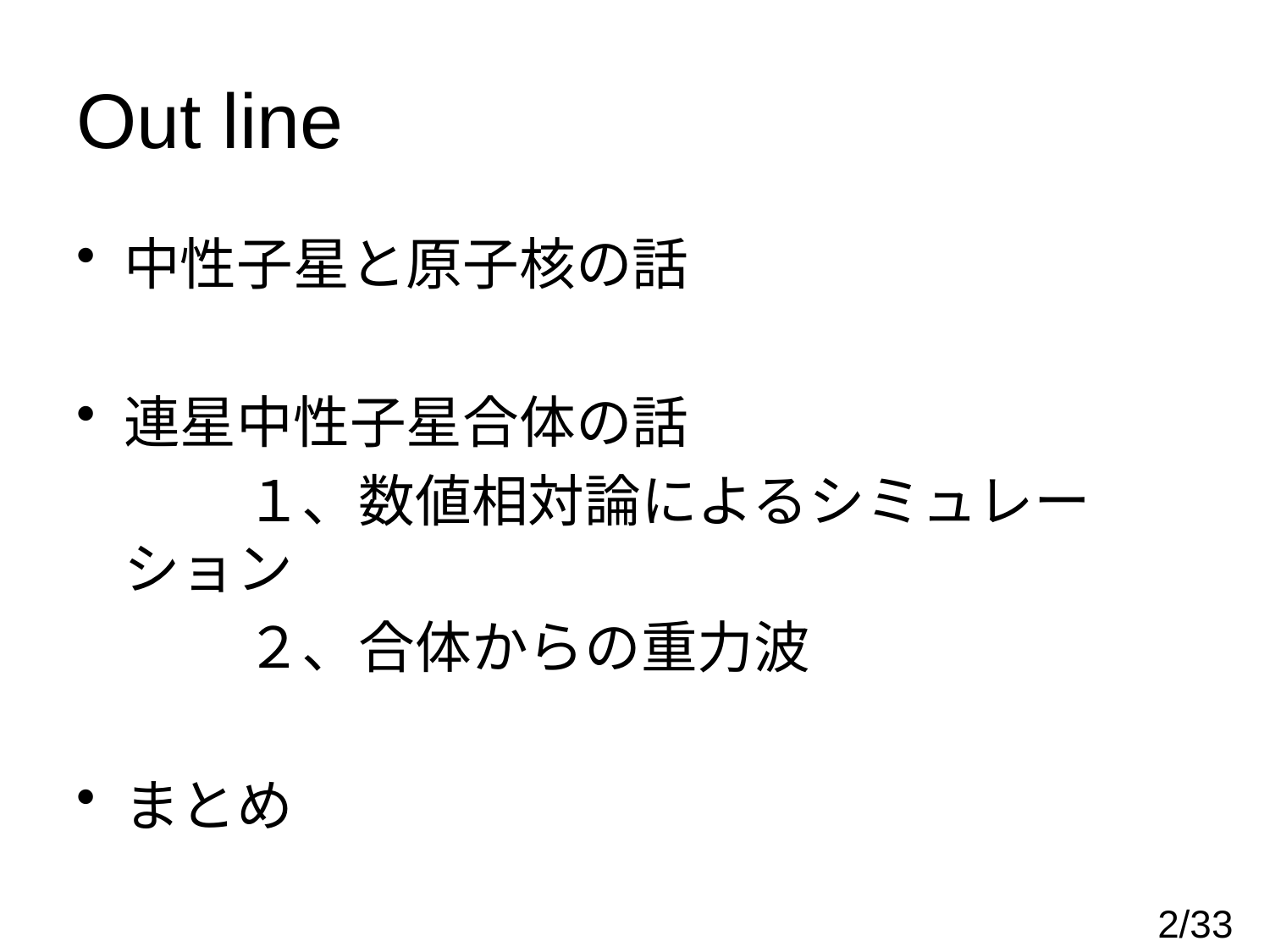

# Out line
中性子星と原子核の話

連星中性子星合体の話
　　　１、数値相対論によるシミュレーション
　　　２、合体からの重力波

まとめ

2/33